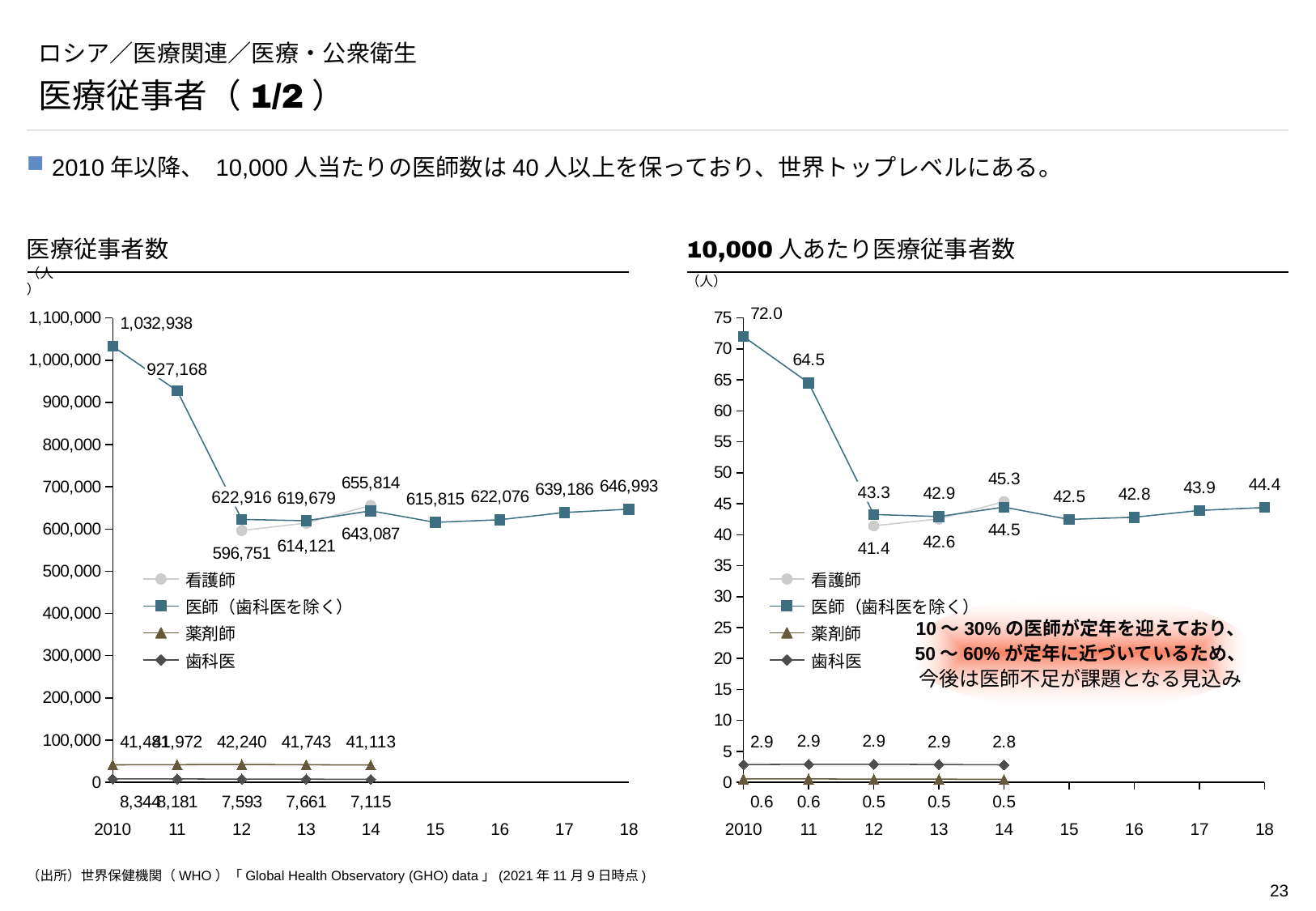

# ロシア／医療関連／医療・公衆衛生
医療従事者（1/2）
2010年以降、 10,000人当たりの医師数は40人以上を保っており、世界トップレベルにある。
医療従事者数
10,000人あたり医療従事者数
（人）
（人）

### Chart

| Category |  |  |  |  |
|---|---|---|---|---|

### Chart

| Category |  |  |  |  |
|---|---|---|---|---|
927,168
43.3
622,916
看護師
看護師

10～30%の医師が定年を迎えており、
50～60%が定年に近づいているため、
今後は医師不足が課題となる見込み
医師（歯科医を除く）
医師（歯科医を除く）

薬剤師
薬剤師

歯科医
歯科医

2010
11
12
13
14
15
16
17
18
2010
11
12
13
14
15
16
17
18
（出所）世界保健機関（WHO）「Global Health Observatory (GHO) data」(2021年11月9日時点)